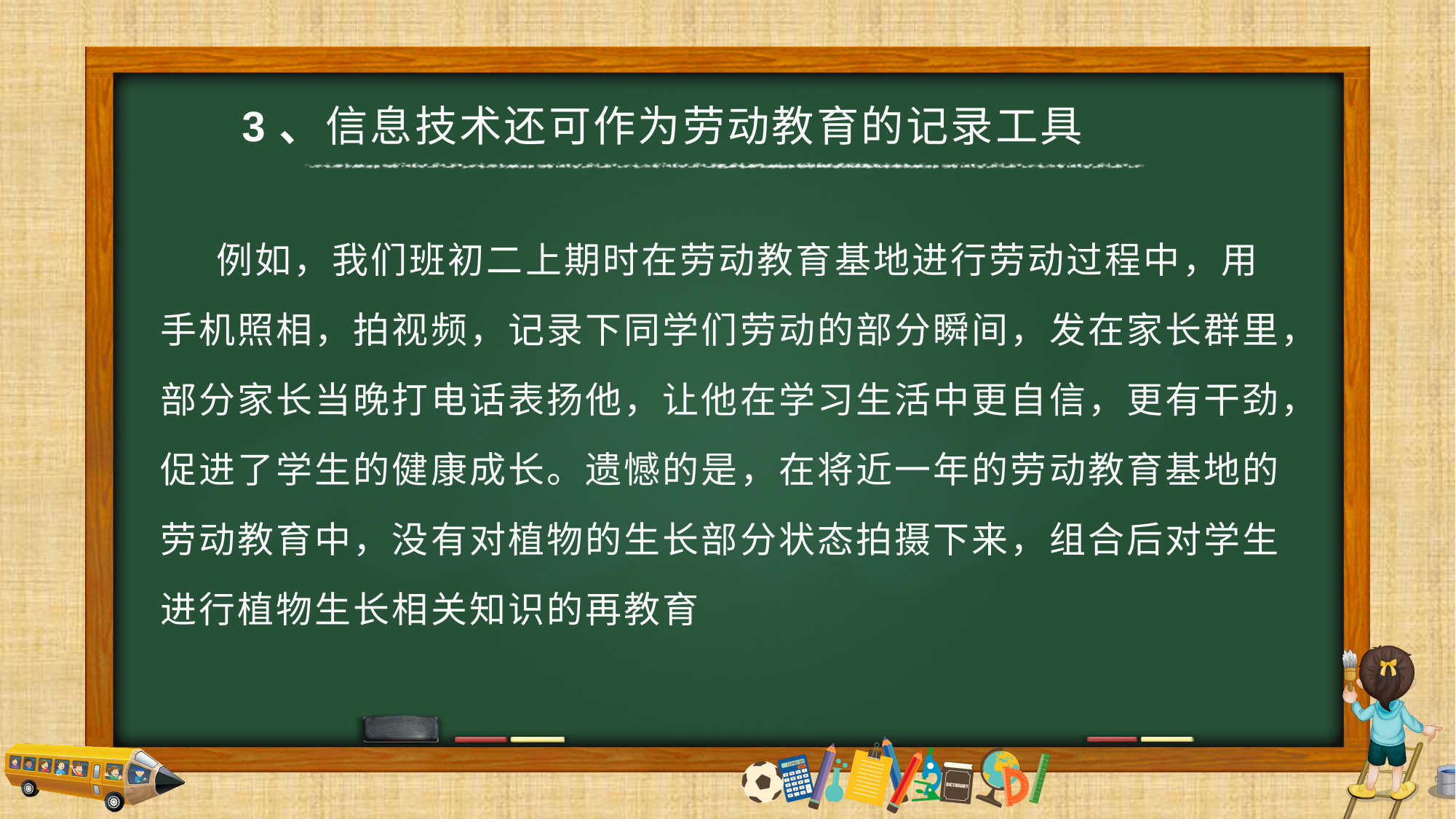

3、信息技术还可作为劳动教育的记录工具

例如，我们班初二上期时在劳动教育基地进行劳动过程中，用手机照相，拍视频，记录下同学们劳动的部分瞬间，发在家长群里，部分家长当晚打电话表扬他，让他在学习生活中更自信，更有干劲，促进了学生的健康成长。遗憾的是，在将近一年的劳动教育基地的劳动教育中，没有对植物的生长部分状态拍摄下来，组合后对学生进行植物生长相关知识的再教育